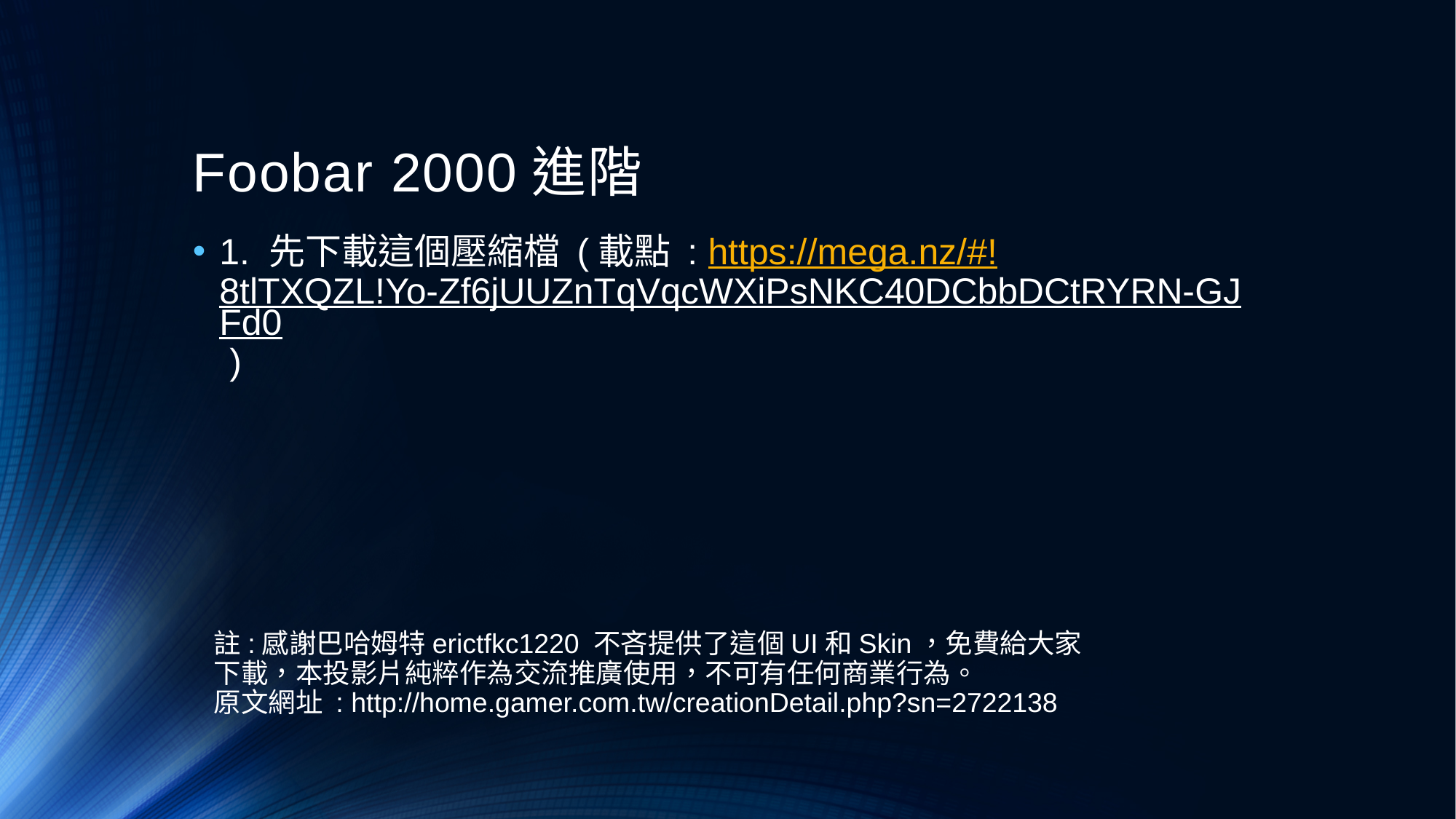

# Foobar 2000進階
1. 先下載這個壓縮檔 (載點 : https://mega.nz/#!8tlTXQZL!Yo-Zf6jUUZnTqVqcWXiPsNKC40DCbbDCtRYRN-GJFd0 )
註:感謝巴哈姆特erictfkc1220 不吝提供了這個UI和Skin，免費給大家下載，本投影片純粹作為交流推廣使用，不可有任何商業行為。
原文網址 : http://home.gamer.com.tw/creationDetail.php?sn=2722138